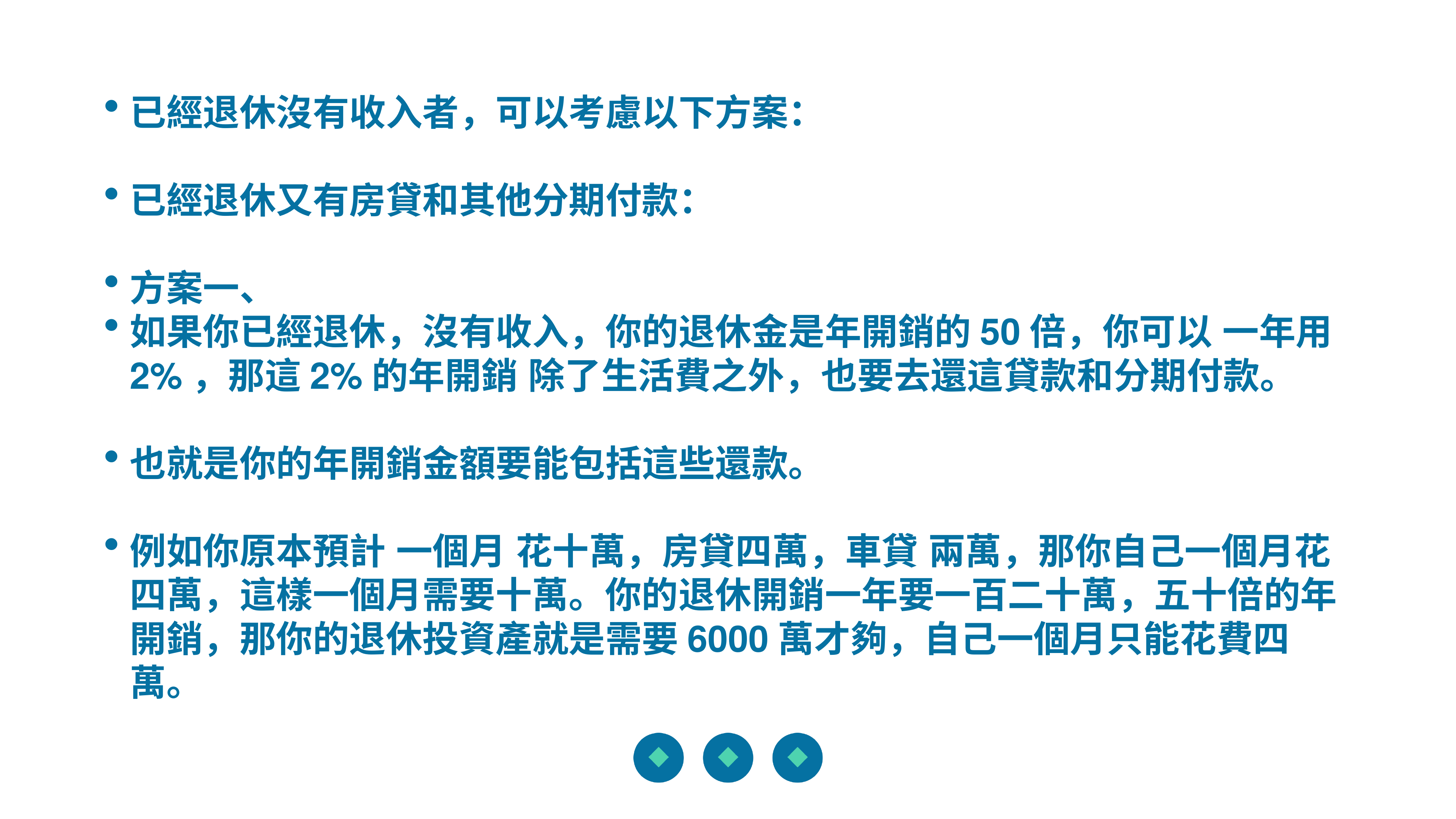

已經退休沒有收入者，可以考慮以下方案：

已經退休又有房貸和其他分期付款：

方案一、
如果你已經退休，沒有收入，你的退休金是年開銷的50倍，你可以 一年用2%，那這2%的年開銷 除了生活費之外，也要去還這貸款和分期付款。

也就是你的年開銷金額要能包括這些還款。

例如你原本預計 一個月 花十萬，房貸四萬，車貸 兩萬，那你自己一個月花四萬，這樣一個月需要十萬。你的退休開銷一年要一百二十萬，五十倍的年開銷，那你的退休投資產就是需要6000萬才夠，自己一個月只能花費四萬。